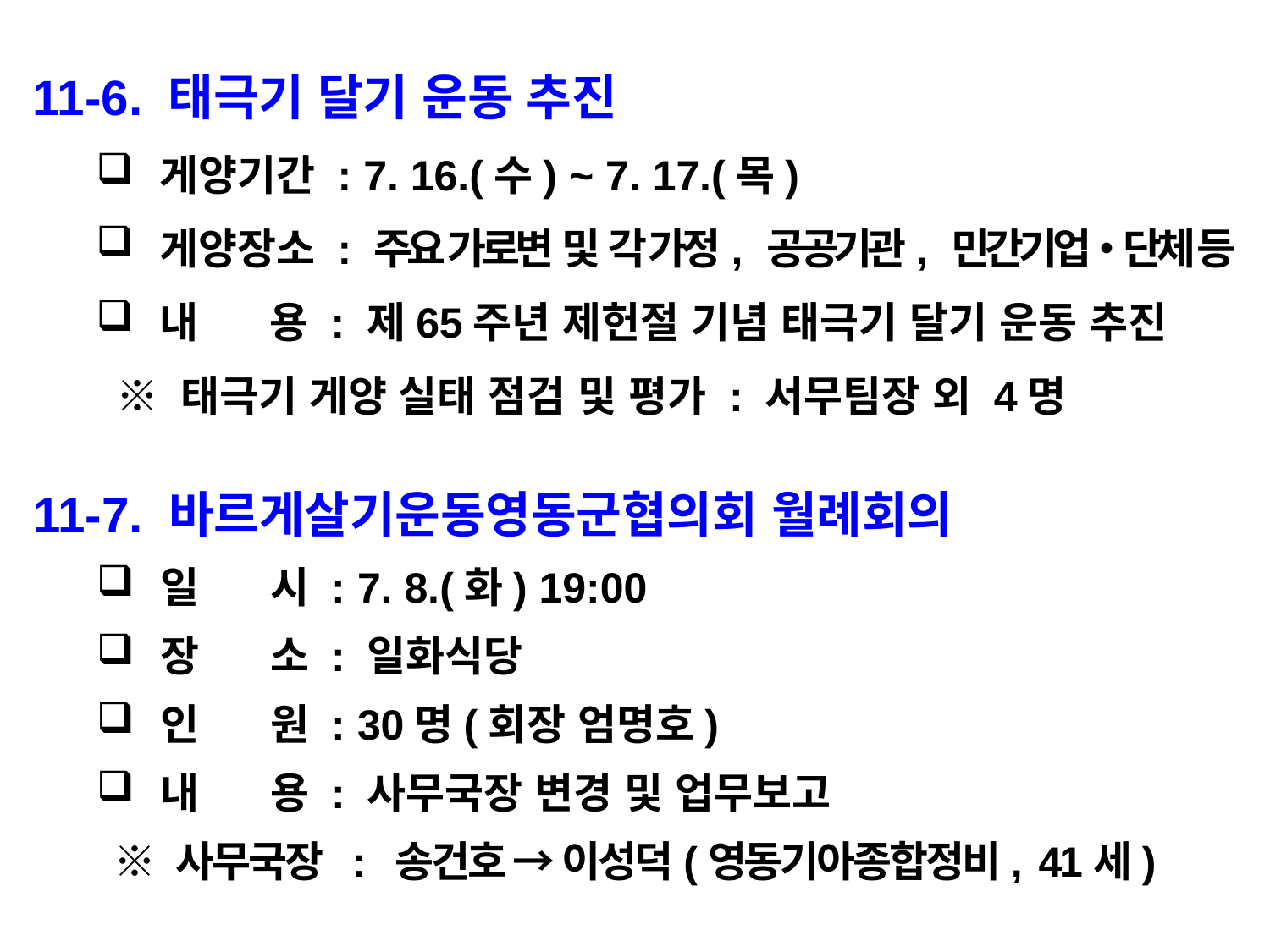

11-6. 태극기 달기 운동 추진
게양기간 : 7. 16.(수) ~ 7. 17.(목)
게양장소 : 주요 가로변  및  각 가정,  공공기관,  민간기업‧단체 등
내      용 : 제65주년 제헌절 기념 태극기 달기 운동 추진
  ※ 태극기 게양 실태 점검 및 평가 : 서무팀장 외 4명
11-7. 바르게살기운동영동군협의회 월례회의
일      시 : 7. 8.(화) 19:00
장      소 : 일화식당
인      원 : 30명(회장 엄명호)
내      용 : 사무국장 변경 및 업무보고
  ※ 사무국장  :  송건호 → 이성덕(영동기아종합정비,  41세)